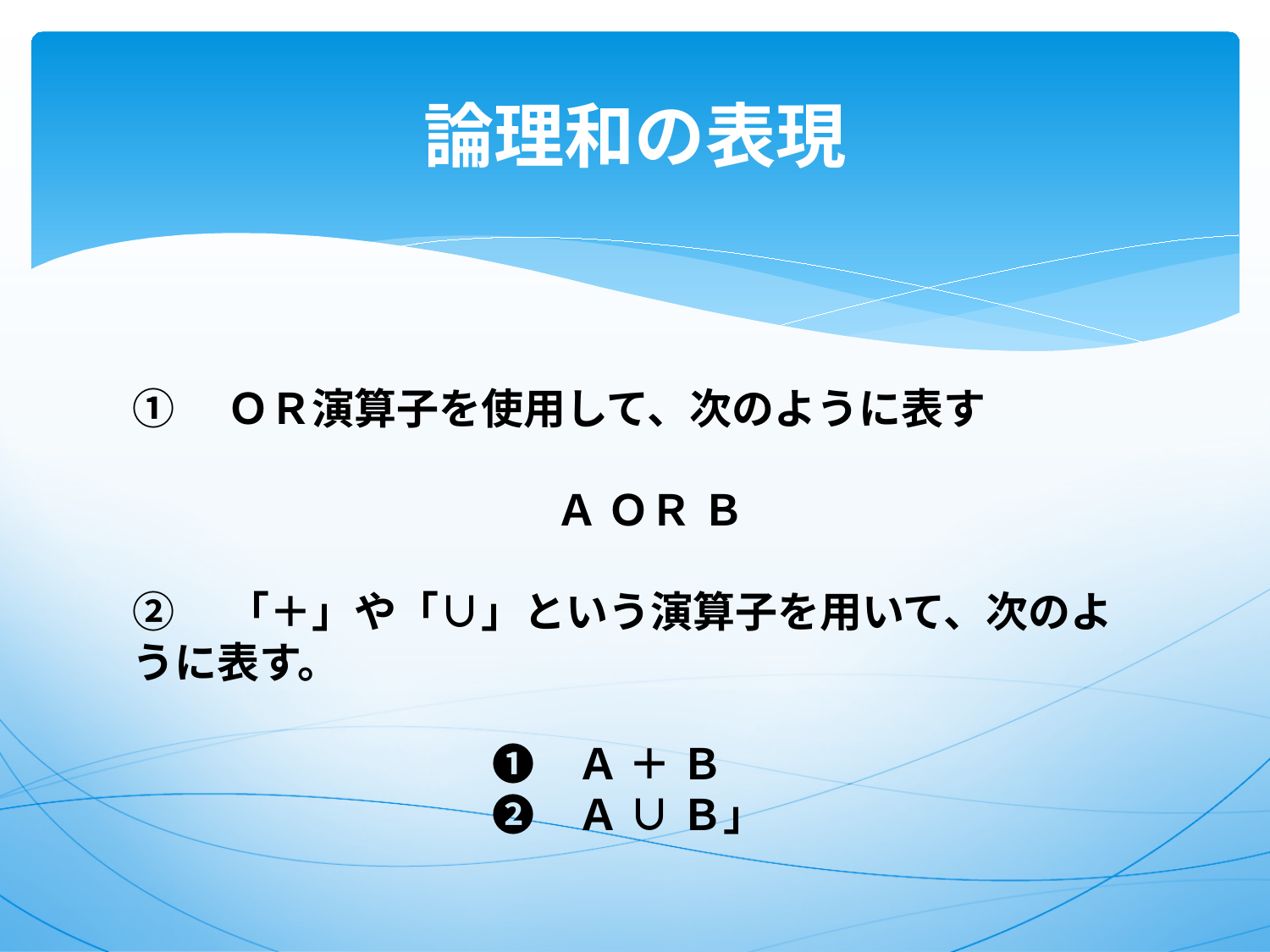

# 論理和の表現
①　ＯＲ演算子を使用して、次のように表す

　　　　　　　　　　Ａ ＯＲ Ｂ

②　「＋」や「∪」という演算子を用いて、次のように表す。

　　　　　　　❶　Ａ ＋ Ｂ
　　　　　　　❷　Ａ ∪ Ｂ」